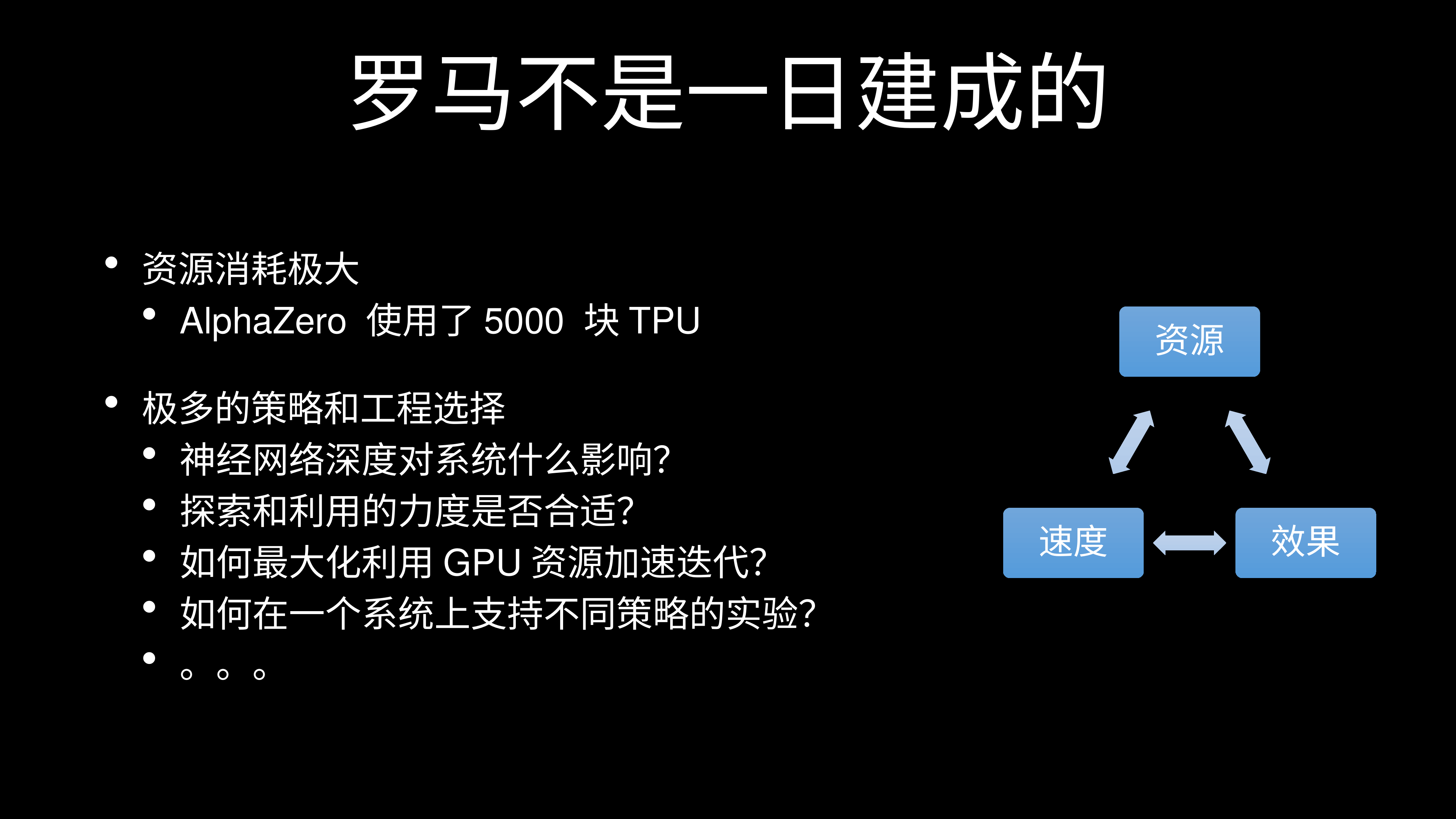

# 罗马不是一日建成的
资源消耗极大
AlphaZero 使用了5000 块TPU
极多的策略和工程选择
神经网络深度对系统什么影响？
探索和利用的力度是否合适？
如何最大化利用GPU资源加速迭代？
如何在一个系统上支持不同策略的实验？
。。。

资源

速度

效果